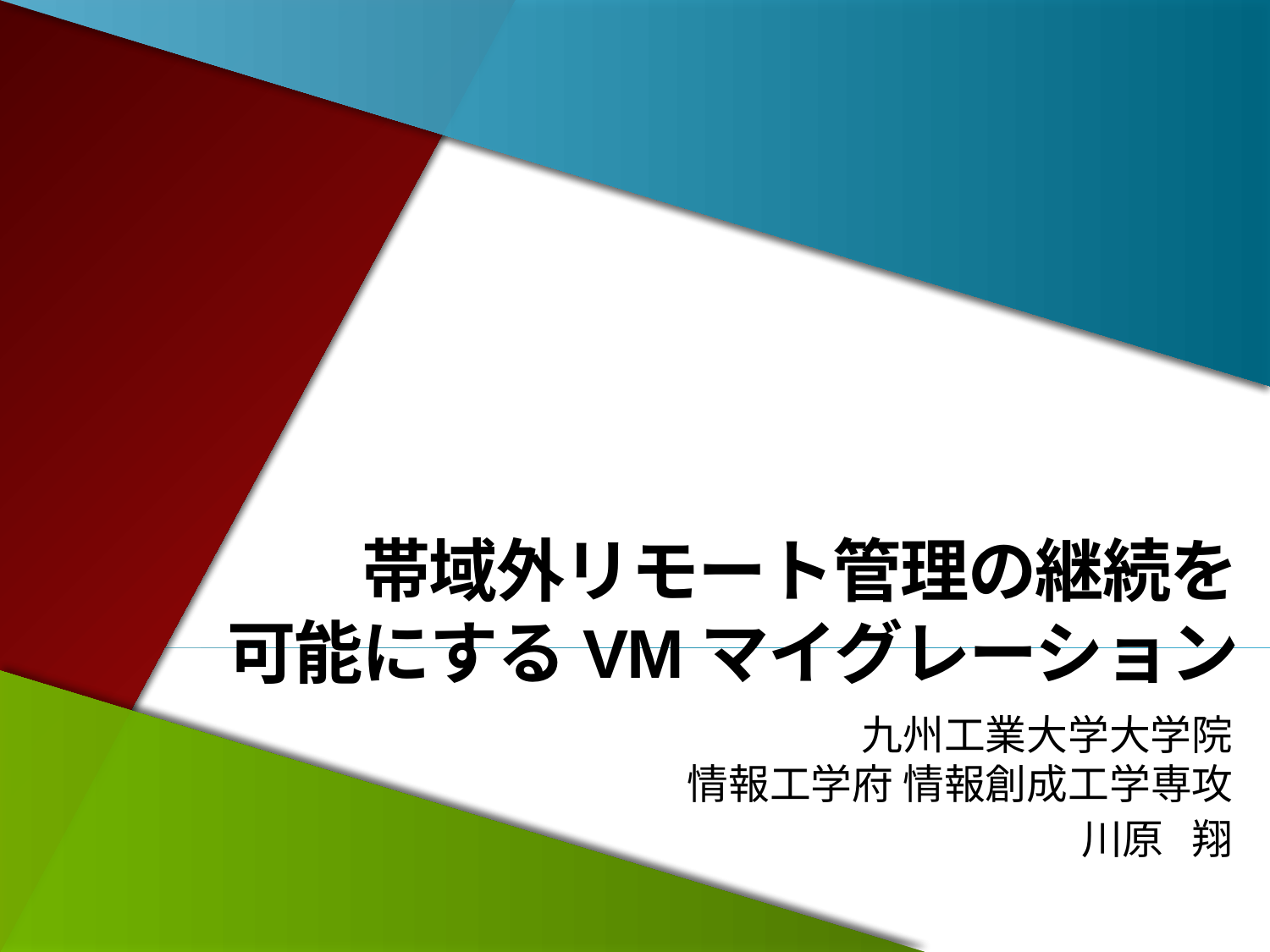

# 帯域外リモート管理の継続を 可能にするVMマイグレーション
九州工業大学大学院
情報工学府 情報創成工学専攻
川原   翔